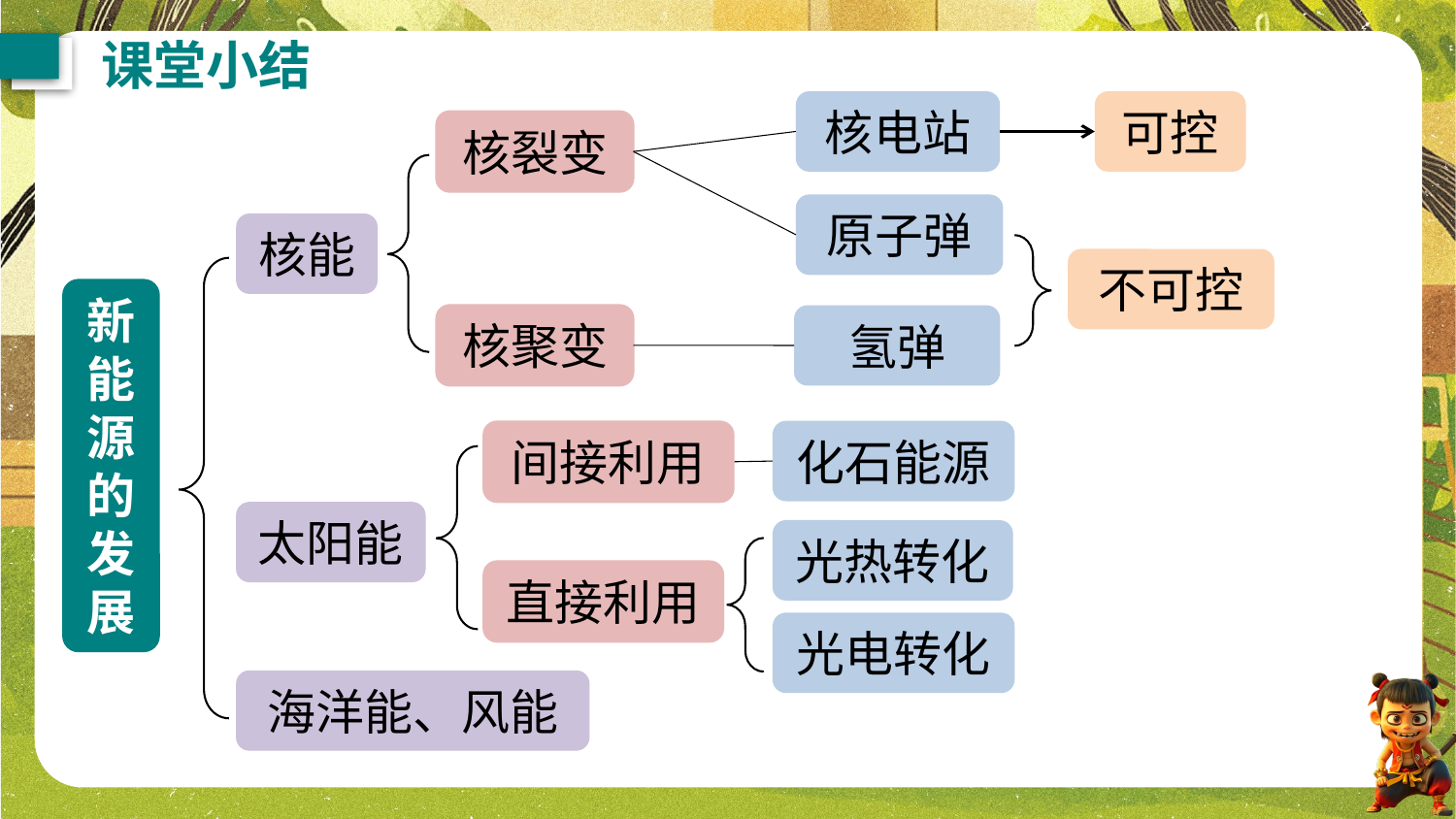

课堂小结

核电站
可控
核裂变

原子弹
核能

不可控

新能源的发展
核聚变
氢弹
化石能源
间接利用

太阳能
光热转化

直接利用
光电转化
海洋能、风能